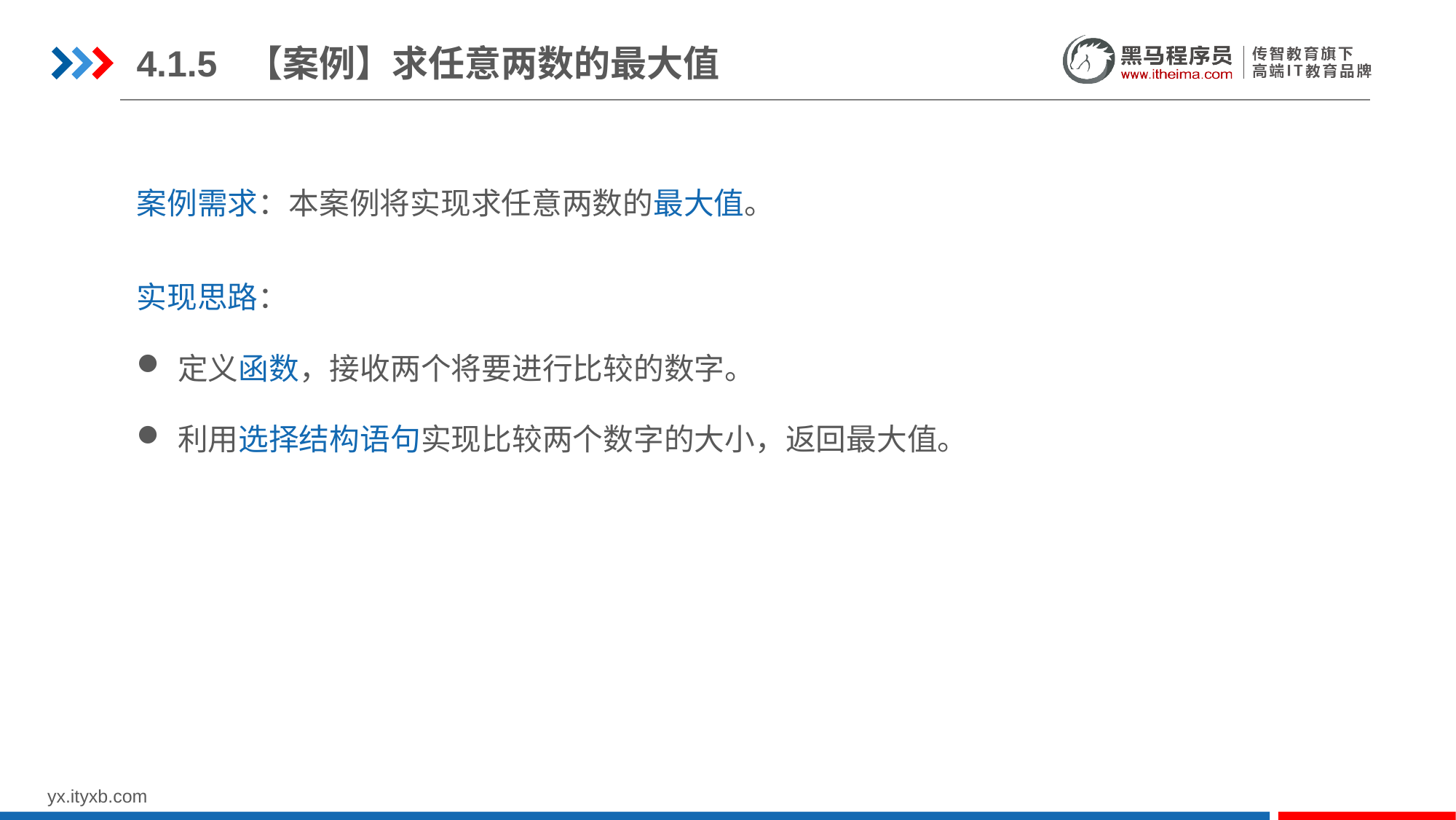

4.1.5  【案例】求任意两数的最大值
案例需求：本案例将实现求任意两数的最大值。
实现思路：

定义函数，接收两个将要进行比较的数字。

利用选择结构语句实现比较两个数字的大小，返回最大值。